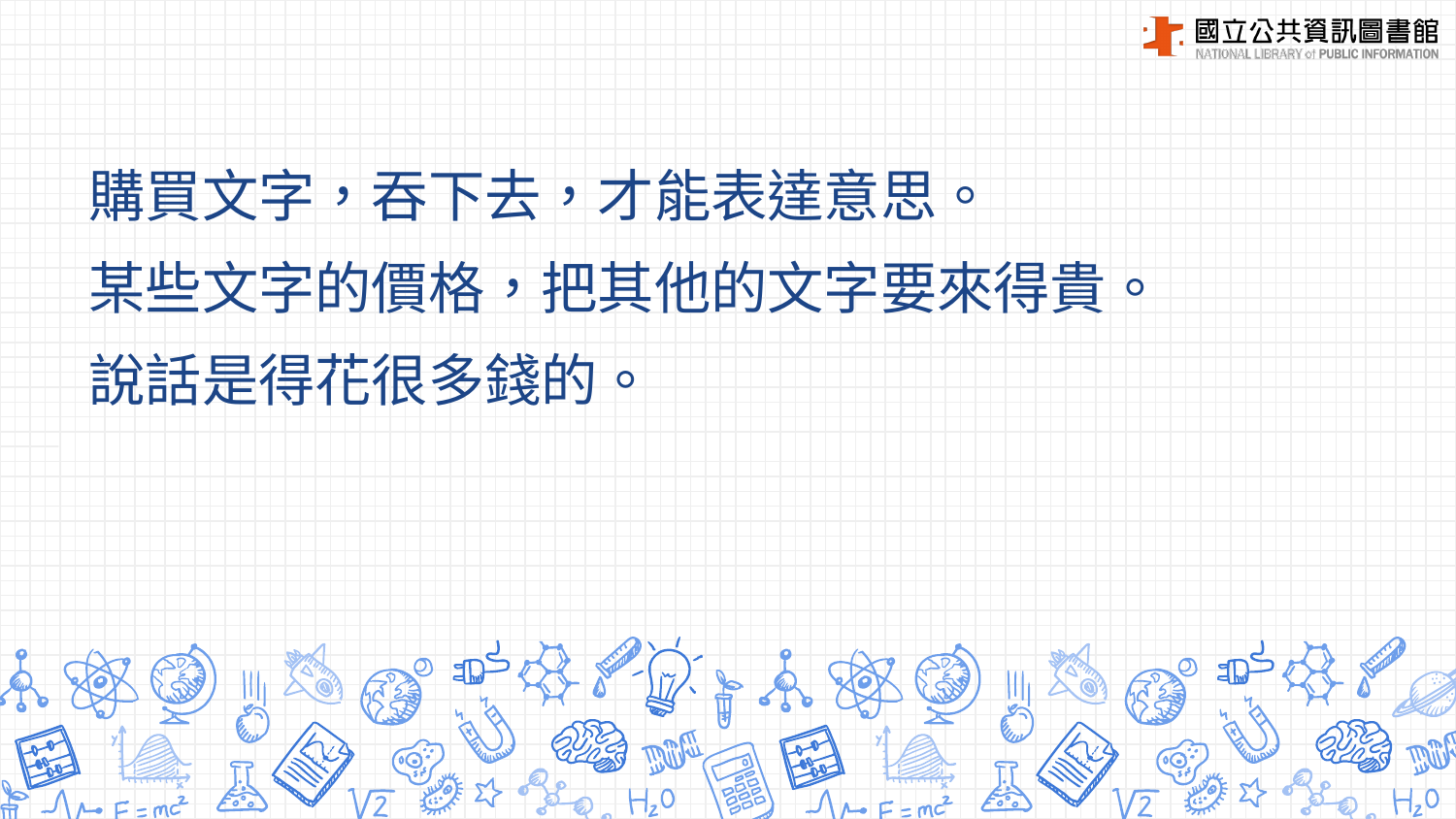

購買文字，吞下去，才能表達意思。
某些文字的價格，把其他的文字要來得貴。
說話是得花很多錢的。